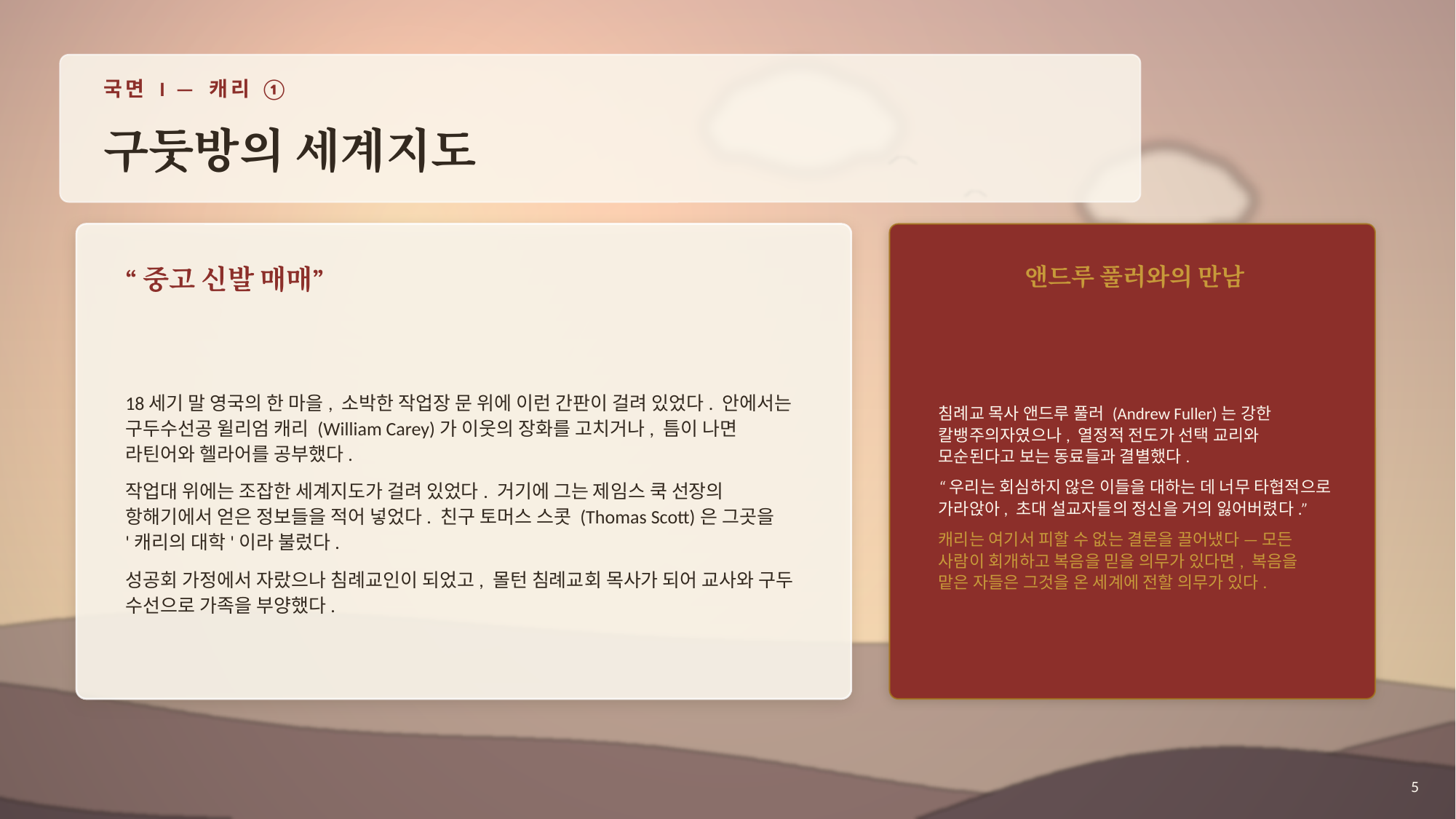

국면 I — 캐리 ①
구둣방의 세계지도

“중고 신발 매매”
앤드루 풀러와의 만남
침례교 목사 앤드루 풀러 (Andrew Fuller)는 강한 칼뱅주의자였으나, 열정적 전도가 선택 교리와 모순된다고 보는 동료들과 결별했다.
“우리는 회심하지 않은 이들을 대하는 데 너무 타협적으로 가라앉아, 초대 설교자들의 정신을 거의 잃어버렸다.”
캐리는 여기서 피할 수 없는 결론을 끌어냈다 — 모든 사람이 회개하고 복음을 믿을 의무가 있다면, 복음을 맡은 자들은 그것을 온 세계에 전할 의무가 있다.
18세기 말 영국의 한 마을, 소박한 작업장 문 위에 이런 간판이 걸려 있었다. 안에서는 구두수선공 윌리엄 캐리 (William Carey)가 이웃의 장화를 고치거나, 틈이 나면 라틴어와 헬라어를 공부했다.
작업대 위에는 조잡한 세계지도가 걸려 있었다. 거기에 그는 제임스 쿡 선장의 항해기에서 얻은 정보들을 적어 넣었다. 친구 토머스 스콧 (Thomas Scott)은 그곳을 '캐리의 대학'이라 불렀다.
성공회 가정에서 자랐으나 침례교인이 되었고, 몰턴 침례교회 목사가 되어 교사와 구두 수선으로 가족을 부양했다.
5